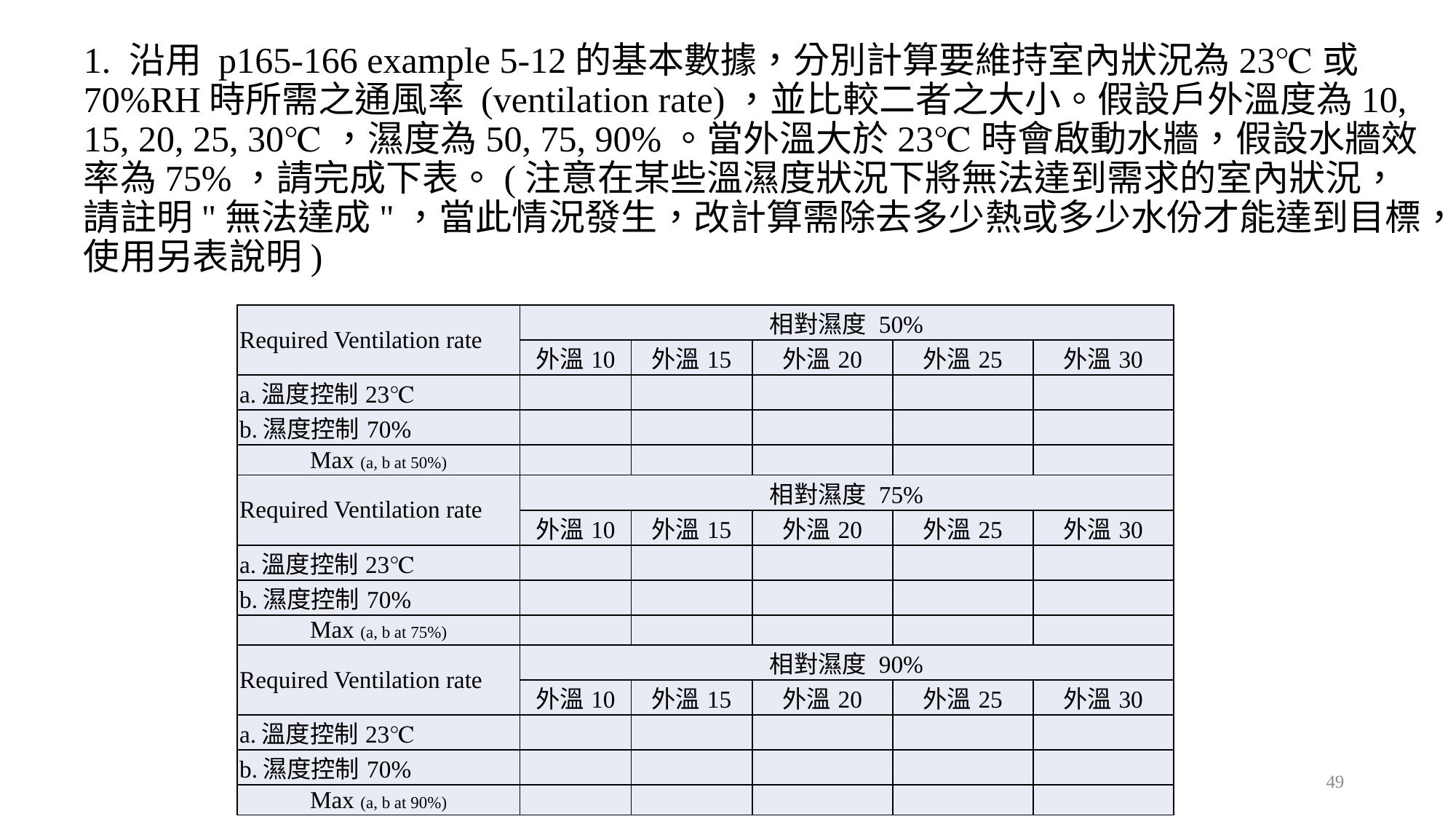

1. 沿用 p165-166 example 5-12的基本數據，分別計算要維持室內狀況為23℃或70%RH時所需之通風率 (ventilation rate)，並比較二者之大小。假設戶外溫度為10, 15, 20, 25, 30℃，濕度為50, 75, 90%。當外溫大於23℃時會啟動水牆，假設水牆效率為75%，請完成下表。(注意在某些溫濕度狀況下將無法達到需求的室內狀況，請註明"無法達成"，當此情況發生，改計算需除去多少熱或多少水份才能達到目標，使用另表說明)
| Required Ventilation rate | 相對濕度 50% |  |  |  |  |
| --- | --- | --- | --- | --- | --- |
|  | 外溫10 | 外溫15 | 外溫20 | 外溫25 | 外溫30 |
| a.溫度控制23℃ |  |  |  |  |  |
| b.濕度控制70% |  |  |  |  |  |
| Max (a, b at 50%) |  |  |  |  |  |
| Required Ventilation rate | 相對濕度 75% |  |  |  |  |
|  | 外溫10 | 外溫15 | 外溫20 | 外溫25 | 外溫30 |
| a.溫度控制23℃ |  |  |  |  |  |
| b.濕度控制70% |  |  |  |  |  |
| Max (a, b at 75%) |  |  |  |  |  |
| Required Ventilation rate | 相對濕度 90% |  |  |  |  |
|  | 外溫10 | 外溫15 | 外溫20 | 外溫25 | 外溫30 |
| a.溫度控制23℃ |  |  |  |  |  |
| b.濕度控制70% |  |  |  |  |  |
| Max (a, b at 90%) |  |  |  |  |  |
49